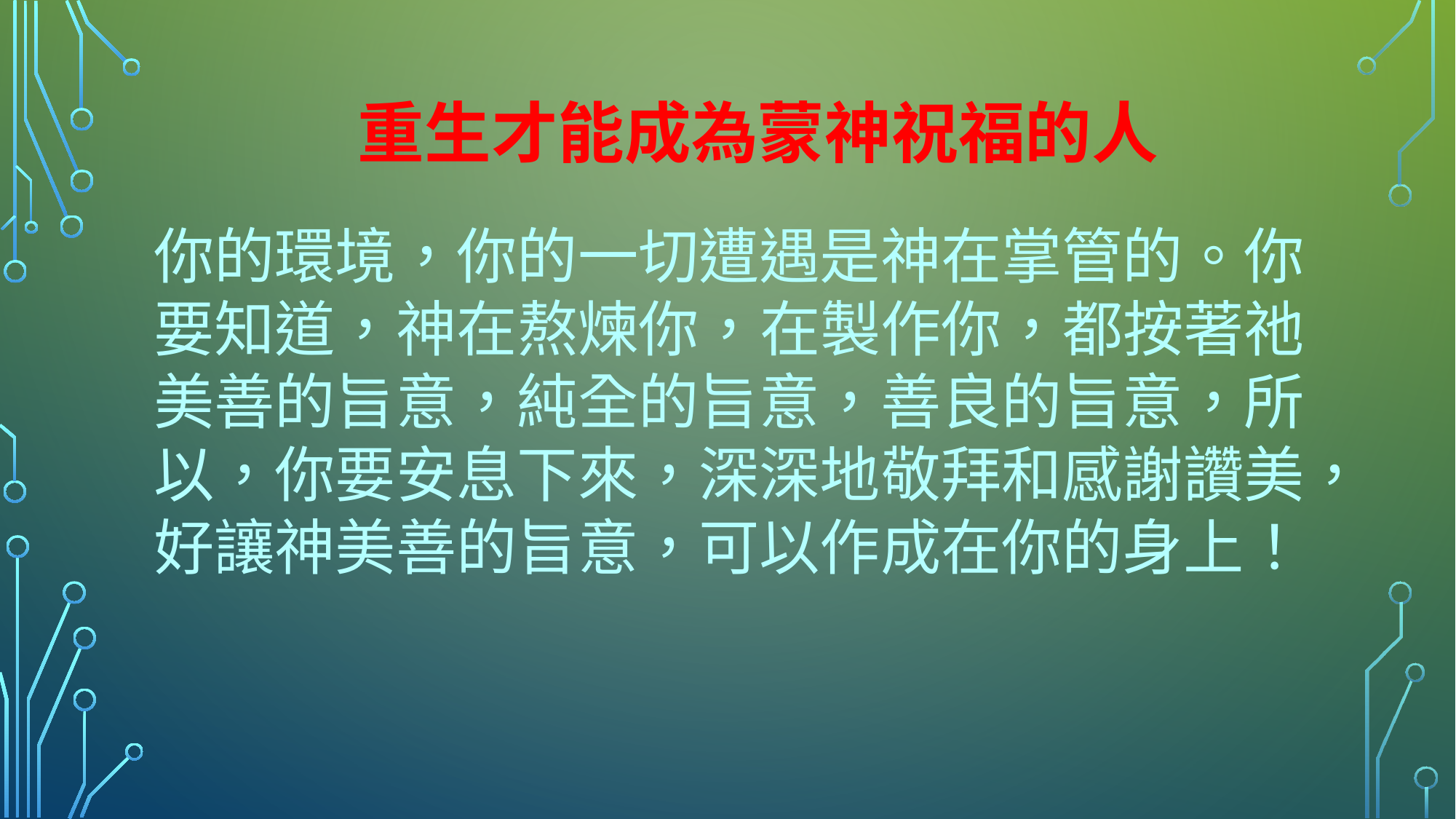

重生才能成為蒙神祝福的人

你的環境，你的一切遭遇是神在掌管的。你要知道，神在熬煉你，在製作你，都按著祂美善的旨意，純全的旨意，善良的旨意，所以，你要安息下來，深深地敬拜和感謝讚美，好讓神美善的旨意，可以作成在你的身上！